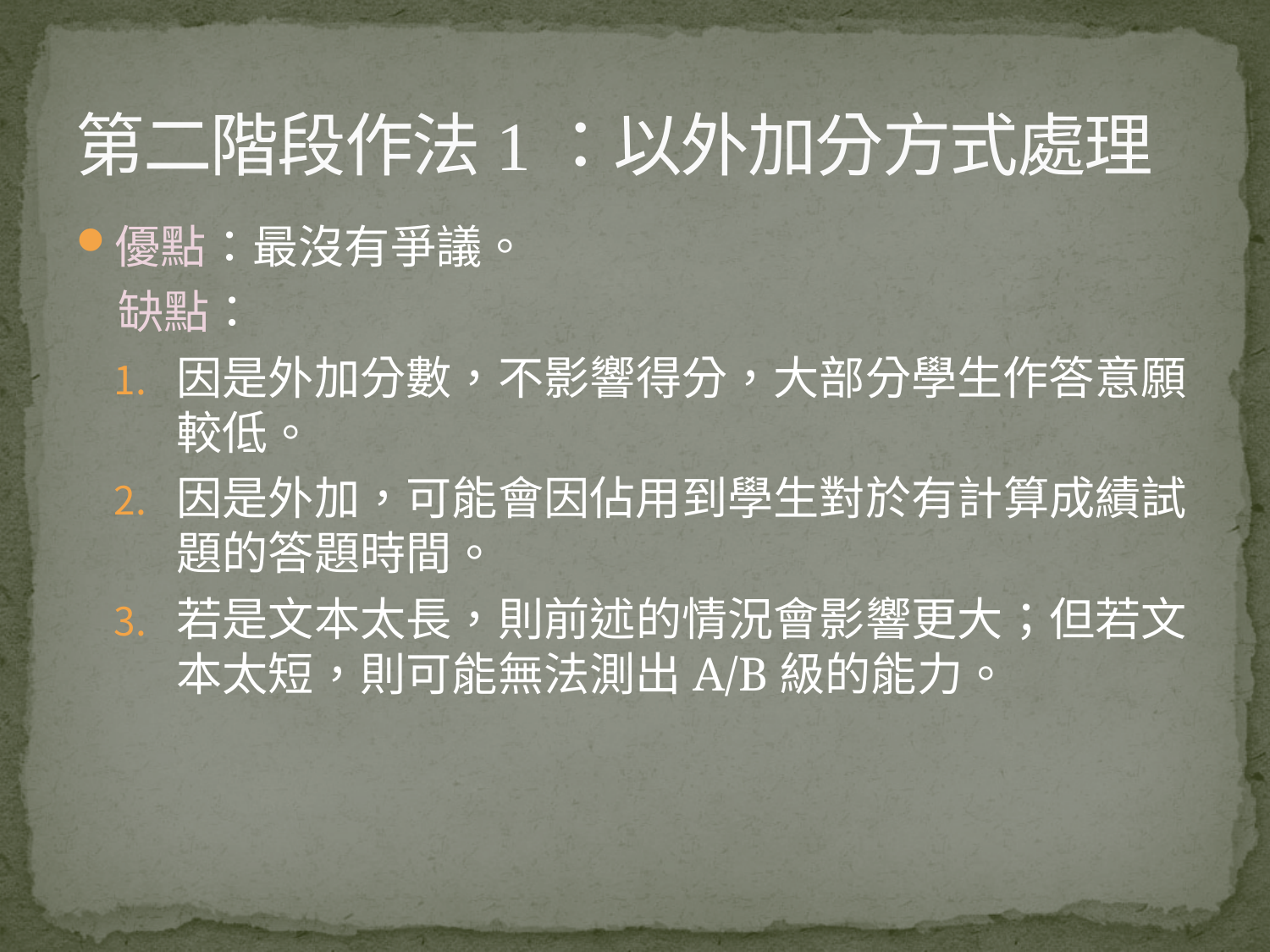

# 第二階段作法1：以外加分方式處理
優點：最沒有爭議。
   缺點：
因是外加分數，不影響得分，大部分學生作答意願較低。
因是外加，可能會因佔用到學生對於有計算成績試題的答題時間。
若是文本太長，則前述的情況會影響更大；但若文本太短，則可能無法測出A/B級的能力。